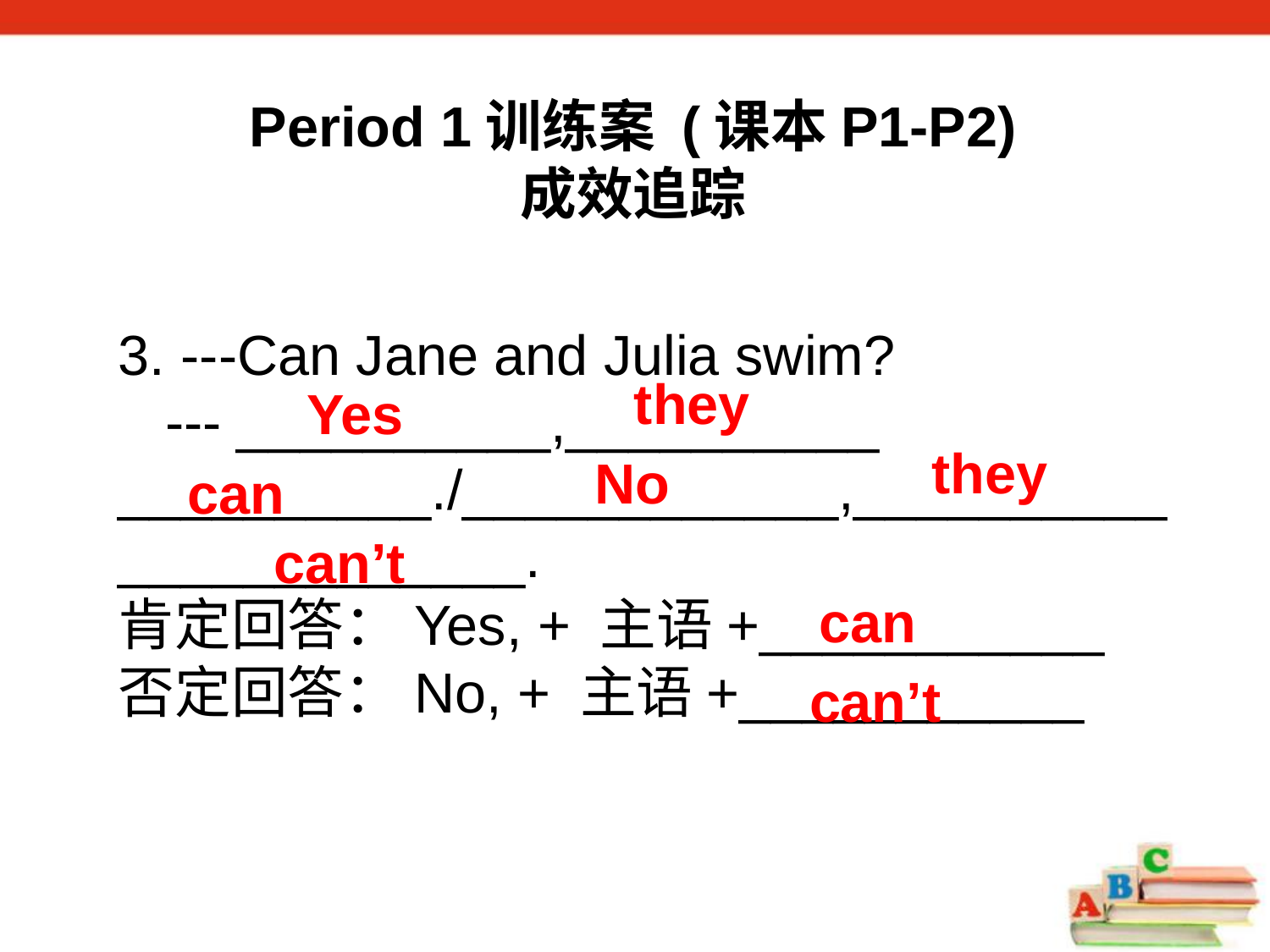

Period 1训练案 (课本P1-P2)
成效追踪
3. ---Can Jane and Julia swim?
   --- __________,__________ __________./____________,__________ _____________.
肯定回答：Yes, + 主语+___________
否定回答：No, + 主语+___________
they
Yes
they
No
can
 can’t
 can
 can’t